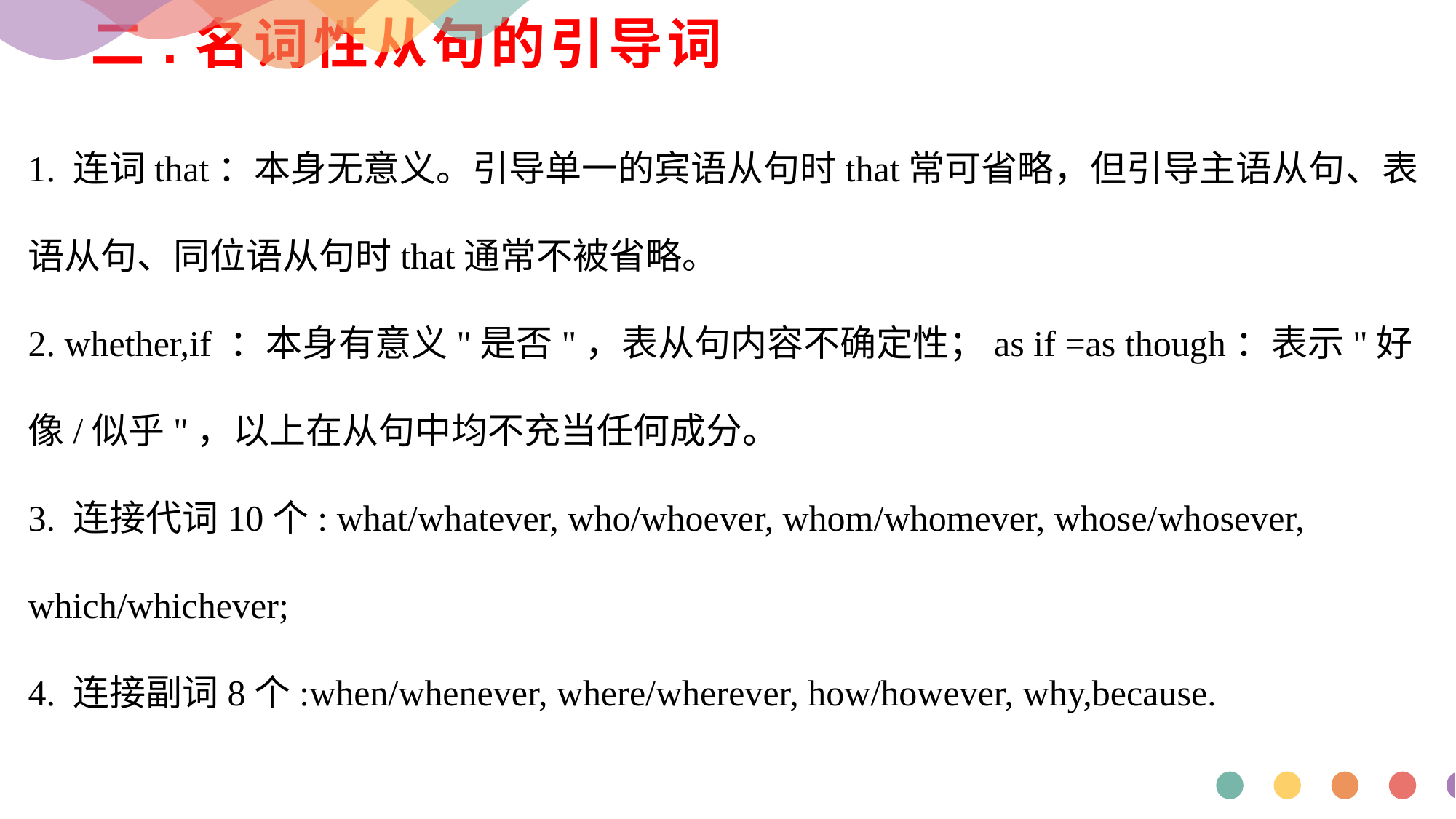

# 二.名词性从句的引导词

1. 连词that：本身无意义。引导单一的宾语从句时that常可省略，但引导主语从句、表语从句、同位语从句时that通常不被省略。
2. whether,if ：本身有意义"是否"，表从句内容不确定性；as if =as though：表示"好像/似乎"，以上在从句中均不充当任何成分。
3. 连接代词10个: what/whatever, who/whoever, whom/whomever, whose/whosever, which/whichever;
4. 连接副词8个:when/whenever, where/wherever, how/however, why,because.